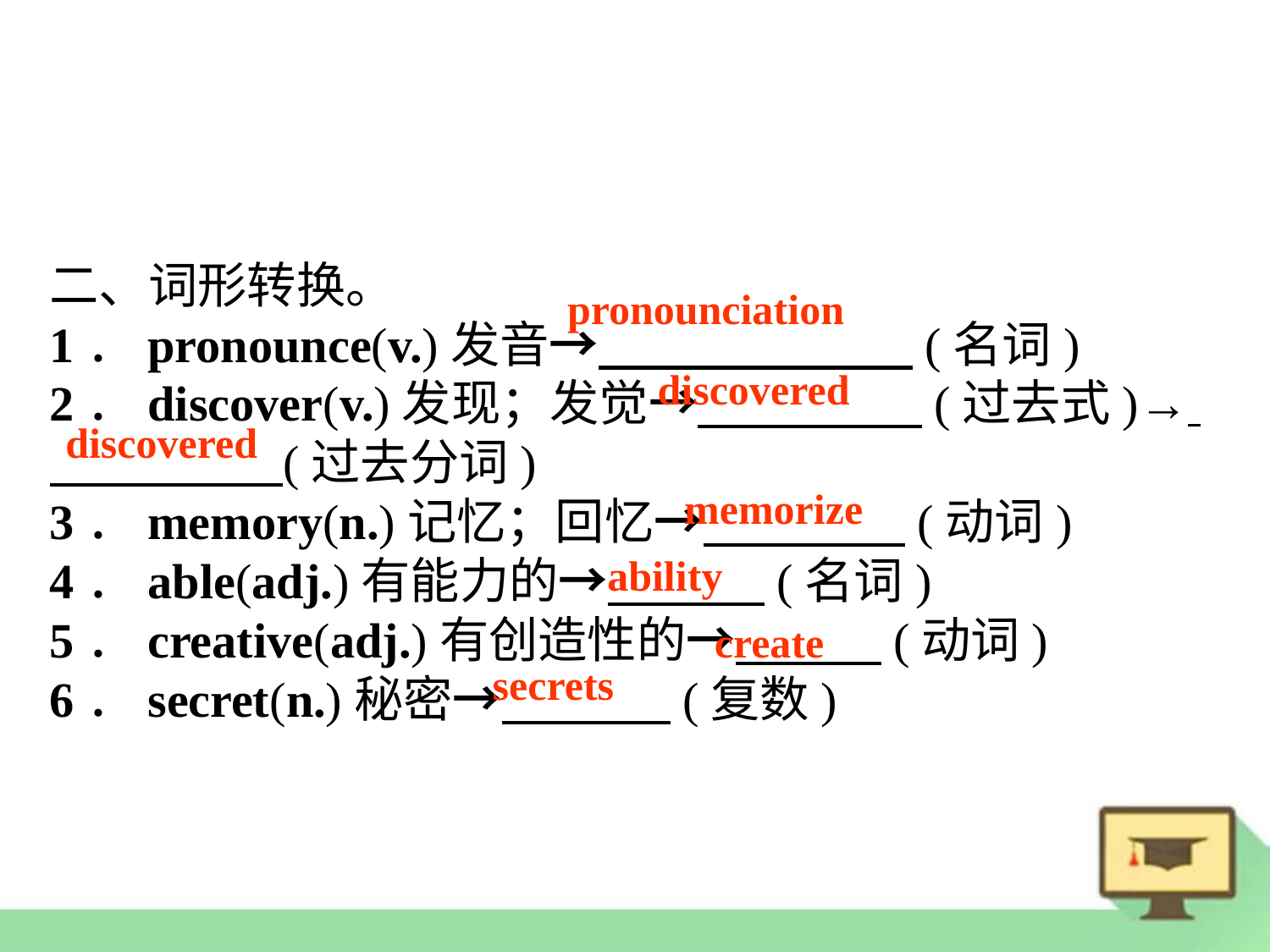

pronounciation
二、词形转换。
1．pronounce(v.)发音→                            (名词)
2．discover(v.)发现；发觉→                    (过去式)→
                   (过去分词)
3．memory(n.)记忆；回忆→                  (动词)
4．able(adj.)有能力的→              (名词)
5．creative(adj.)有创造性的→             (动词)
6．secret(n.)秘密→               (复数)
discovered
discovered
memorize
ability
create
secrets